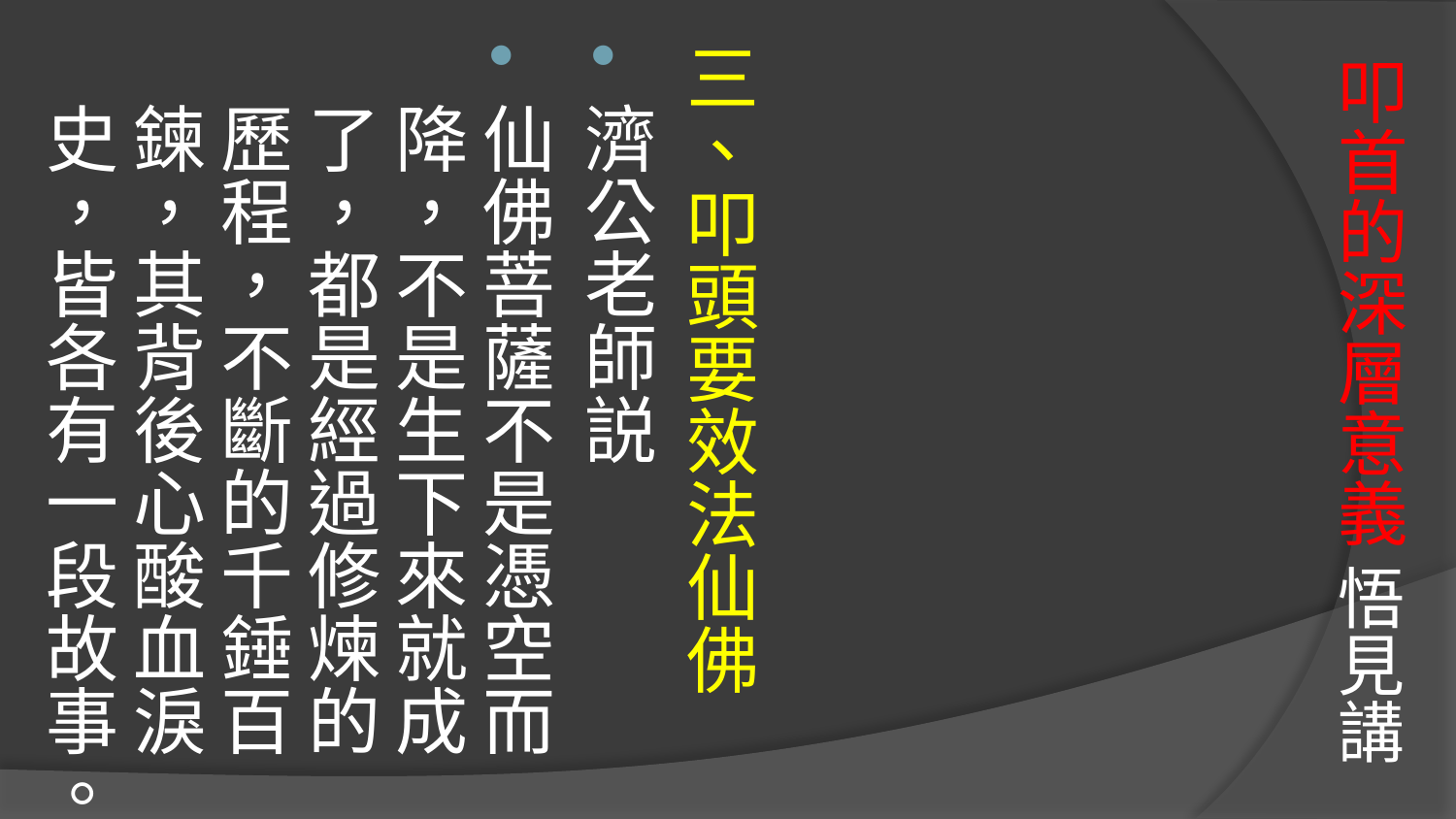

三、叩頭要效法仙佛
濟公老師説
仙佛菩薩不是憑空而降，不是生下來就成了，都是經過修煉的歷程，不斷的千錘百鍊，其背後心酸血淚史，皆各有一段故事。
# 叩首的深層意義 悟見講